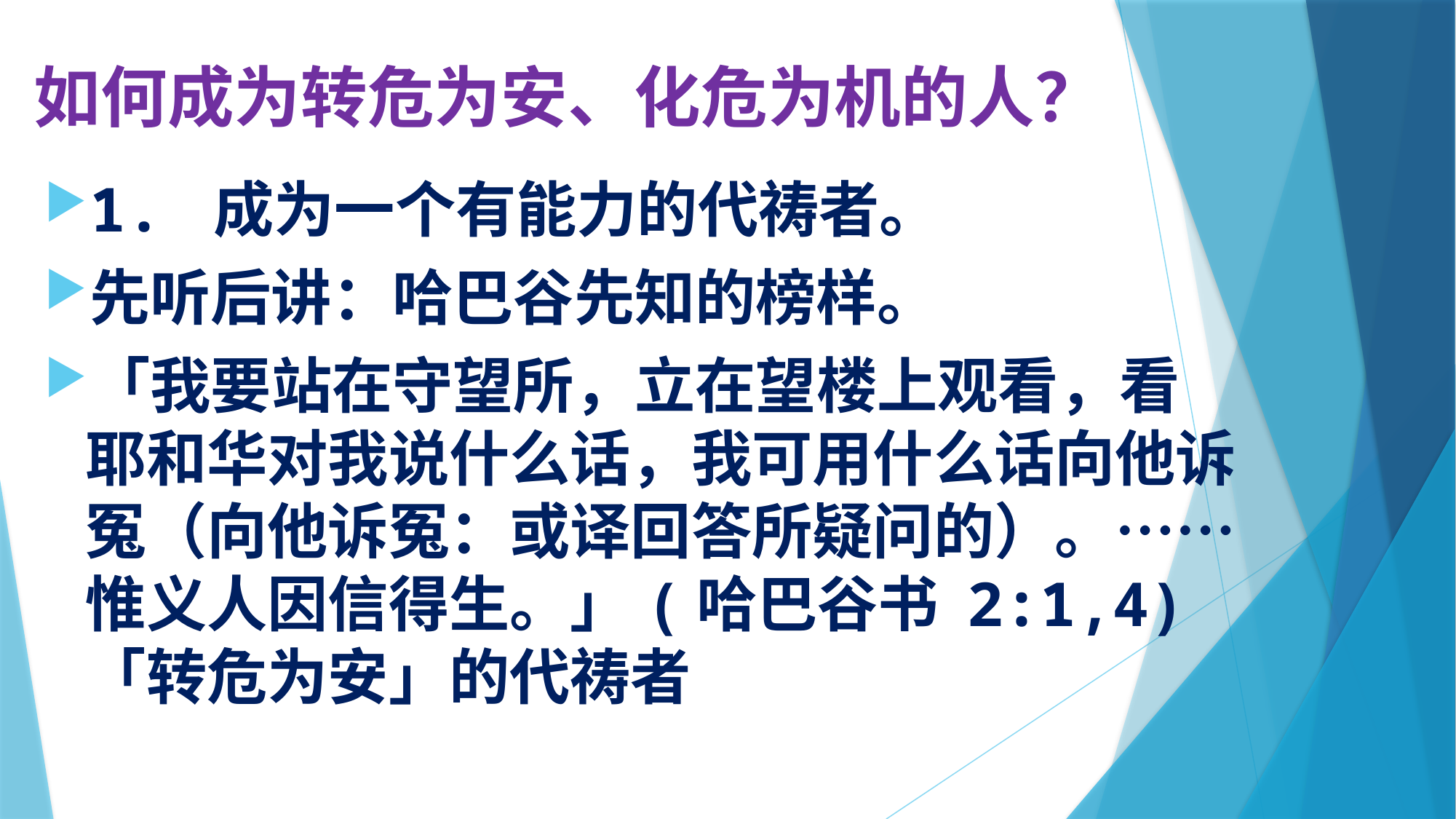

# 如何成为转危为安、化危为机的人？
1. 成为一个有能力的代祷者。
先听后讲：哈巴谷先知的榜样。
「我要站在守望所，立在望楼上观看，看耶和华对我说什么话，我可用什么话向他诉冤（向他诉冤：或译回答所疑问的）。……惟义人因信得生。」(哈巴谷书 2:1,4) 「转危为安」的代祷者